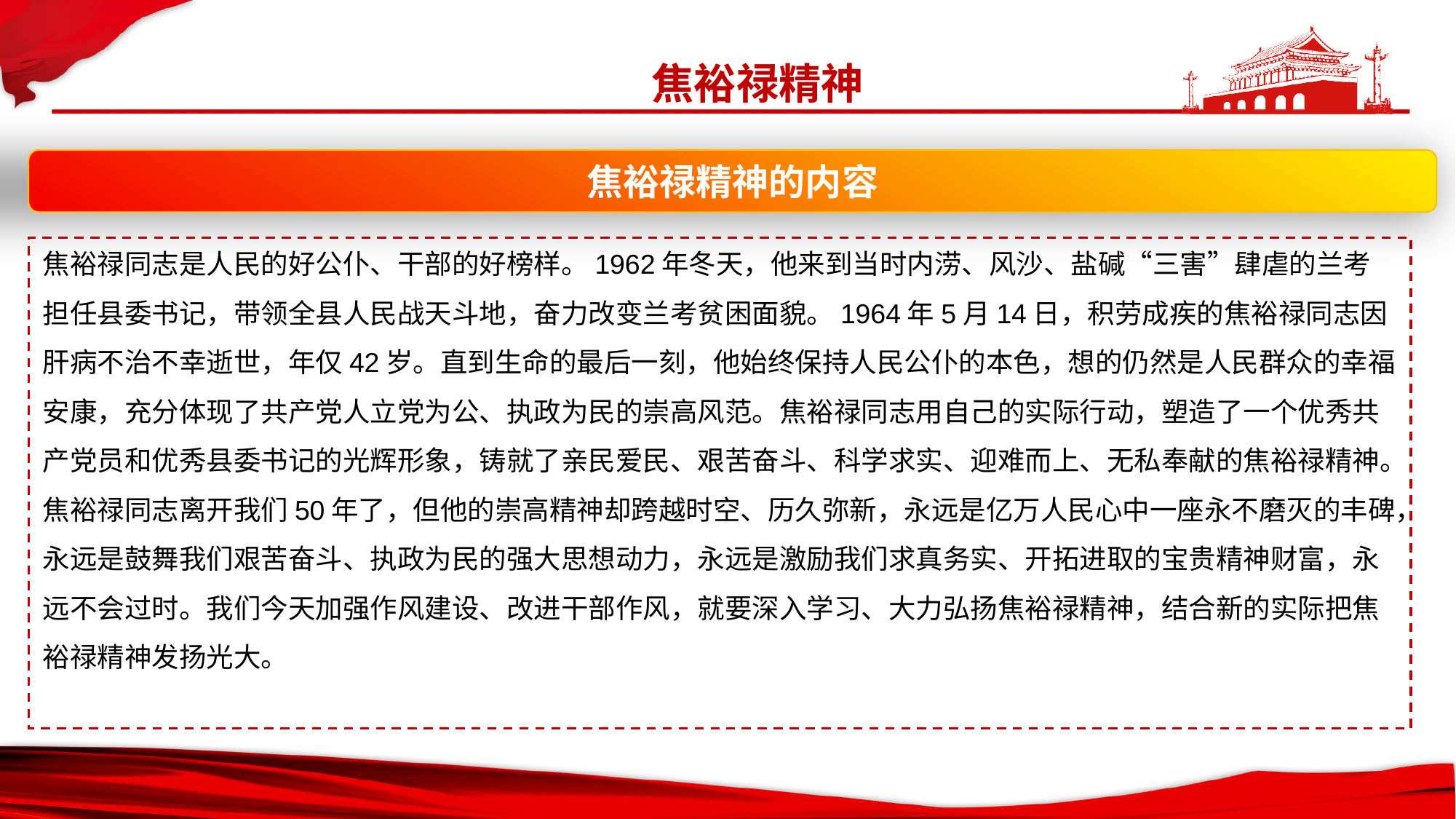

焦裕禄精神
焦裕禄精神的内容
焦裕禄同志是人民的好公仆、干部的好榜样。1962年冬天，他来到当时内涝、风沙、盐碱“三害”肆虐的兰考担任县委书记，带领全县人民战天斗地，奋力改变兰考贫困面貌。1964年5月14日，积劳成疾的焦裕禄同志因肝病不治不幸逝世，年仅42岁。直到生命的最后一刻，他始终保持人民公仆的本色，想的仍然是人民群众的幸福安康，充分体现了共产党人立党为公、执政为民的崇高风范。焦裕禄同志用自己的实际行动，塑造了一个优秀共产党员和优秀县委书记的光辉形象，铸就了亲民爱民、艰苦奋斗、科学求实、迎难而上、无私奉献的焦裕禄精神。焦裕禄同志离开我们50年了，但他的崇高精神却跨越时空、历久弥新，永远是亿万人民心中一座永不磨灭的丰碑，永远是鼓舞我们艰苦奋斗、执政为民的强大思想动力，永远是激励我们求真务实、开拓进取的宝贵精神财富，永远不会过时。我们今天加强作风建设、改进干部作风，就要深入学习、大力弘扬焦裕禄精神，结合新的实际把焦裕禄精神发扬光大。